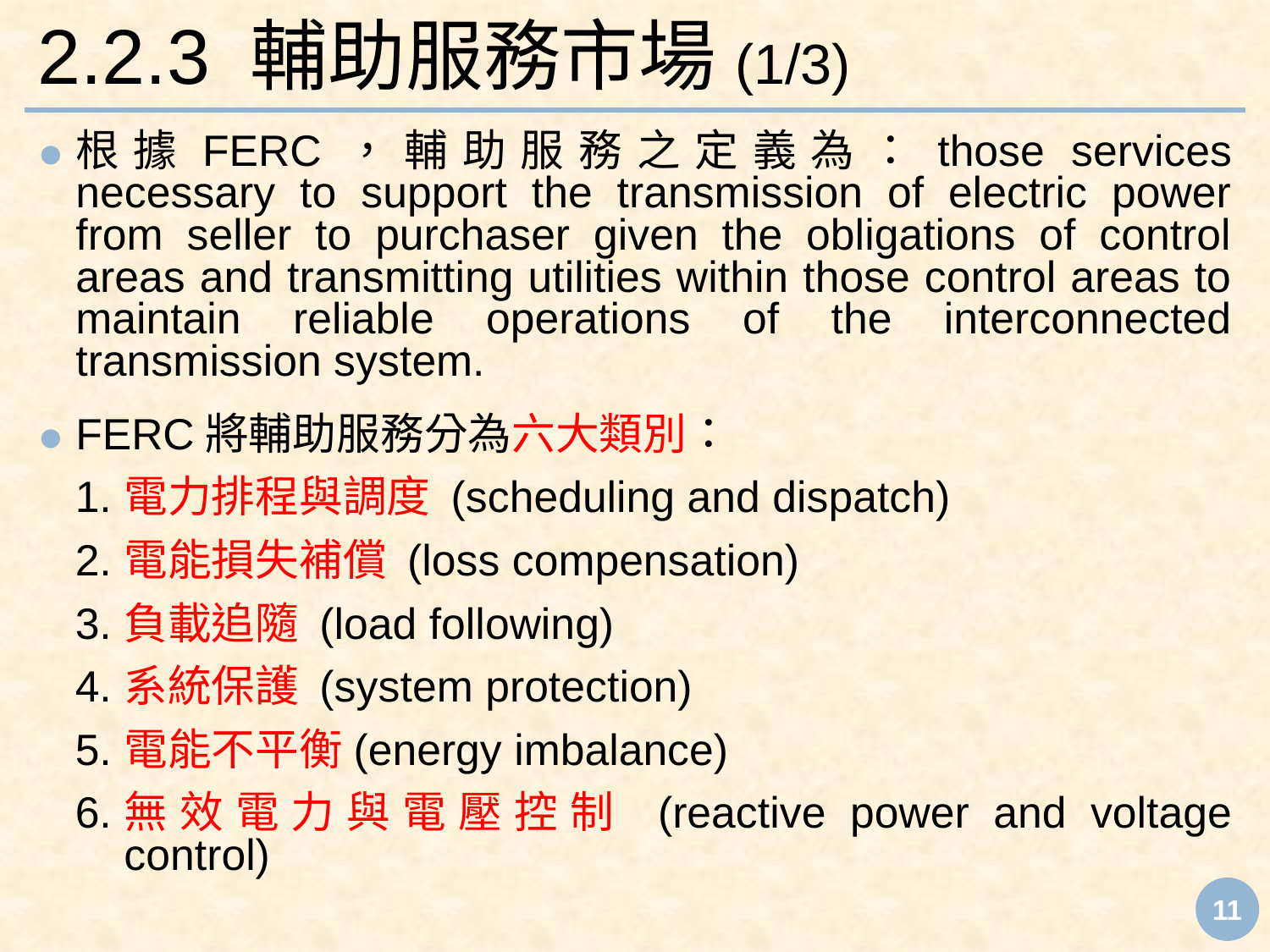

# 2.2.3 輔助服務市場(1/3)
根據FERC，輔助服務之定義為：those services necessary to support the transmission of electric power from seller to purchaser given the obligations of control areas and transmitting utilities within those control areas to maintain reliable operations of the interconnected transmission system.
FERC將輔助服務分為六大類別：
電力排程與調度 (scheduling and dispatch)
電能損失補償 (loss compensation)
負載追隨 (load following)
系統保護 (system protection)
電能不平衡(energy imbalance)
無效電力與電壓控制 (reactive power and voltage control)
11